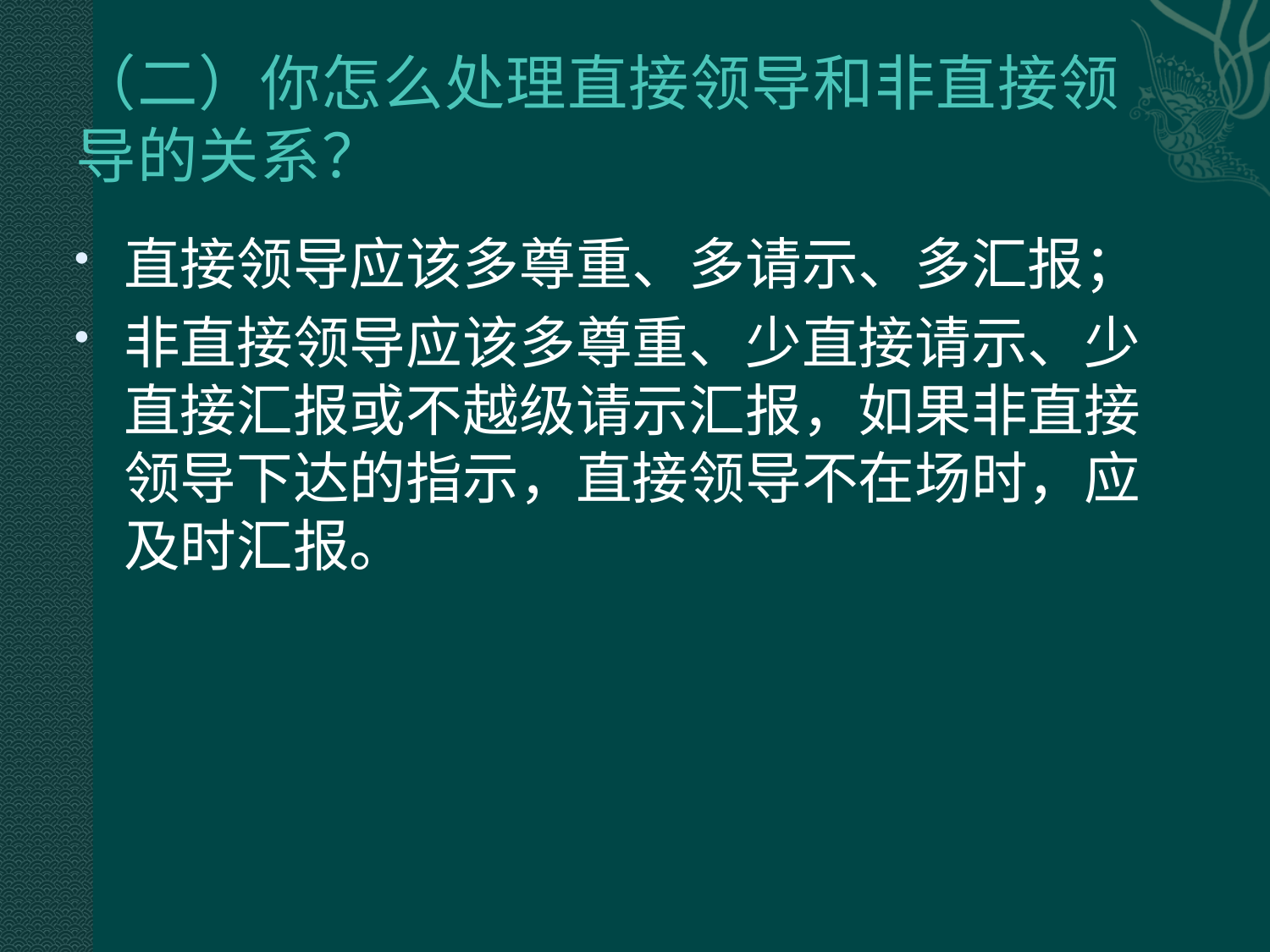

# （二）你怎么处理直接领导和非直接领导的关系？
直接领导应该多尊重、多请示、多汇报；
非直接领导应该多尊重、少直接请示、少直接汇报或不越级请示汇报，如果非直接领导下达的指示，直接领导不在场时，应及时汇报。